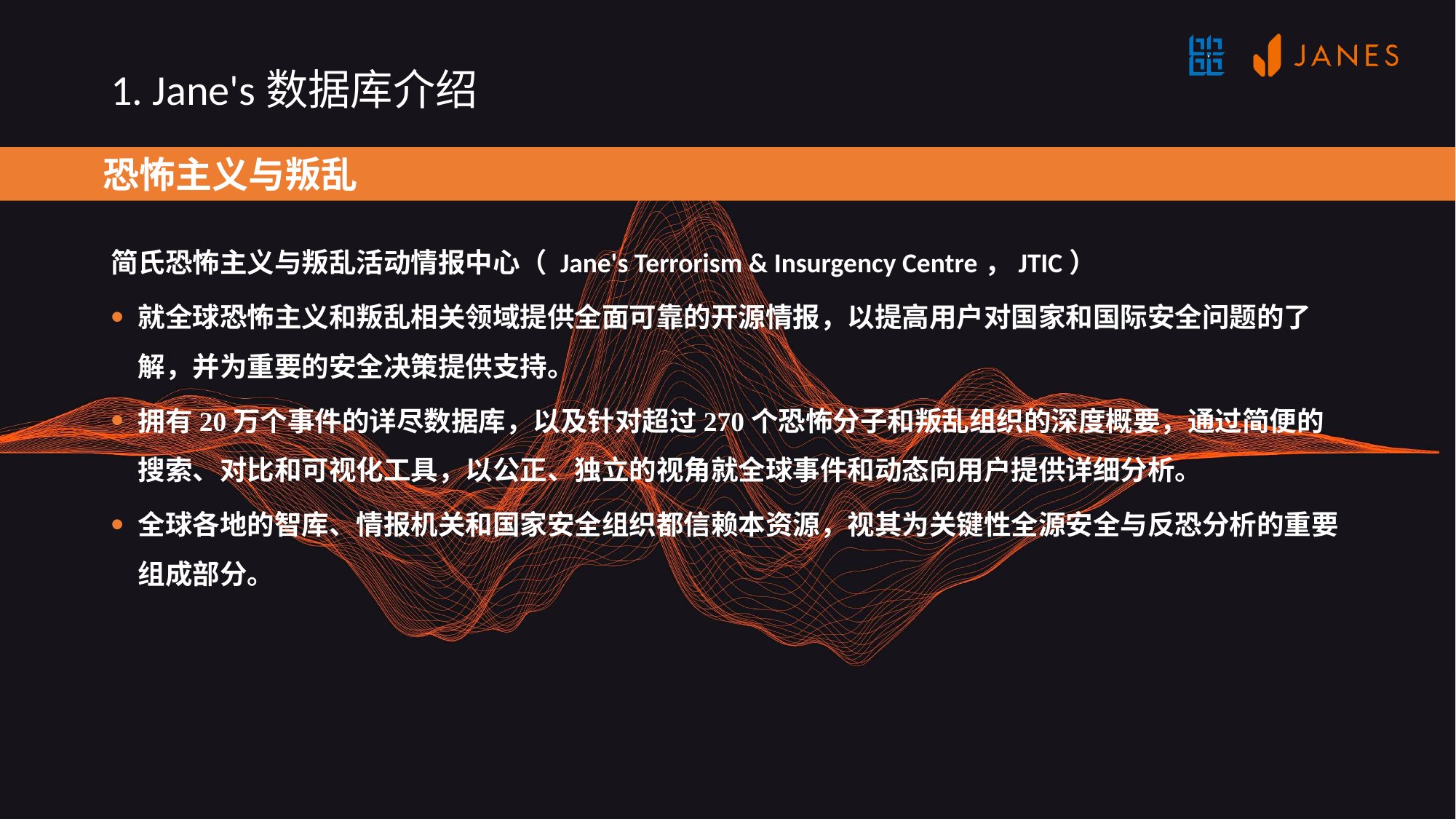

# 1. Jane's数据库介绍
     恐怖主义与叛乱
简氏恐怖主义与叛乱活动情报中心（ Jane's Terrorism & Insurgency Centre，JTIC）
就全球恐怖主义和叛乱相关领域提供全面可靠的开源情报，以提高用户对国家和国际安全问题的了解，并为重要的安全决策提供支持。
拥有20万个事件的详尽数据库，以及针对超过270个恐怖分子和叛乱组织的深度概要，通过简便的搜索、对比和可视化工具，以公正、独立的视角就全球事件和动态向用户提供详细分析。
全球各地的智库、情报机关和国家安全组织都信赖本资源，视其为关键性全源安全与反恐分析的重要组成部分。